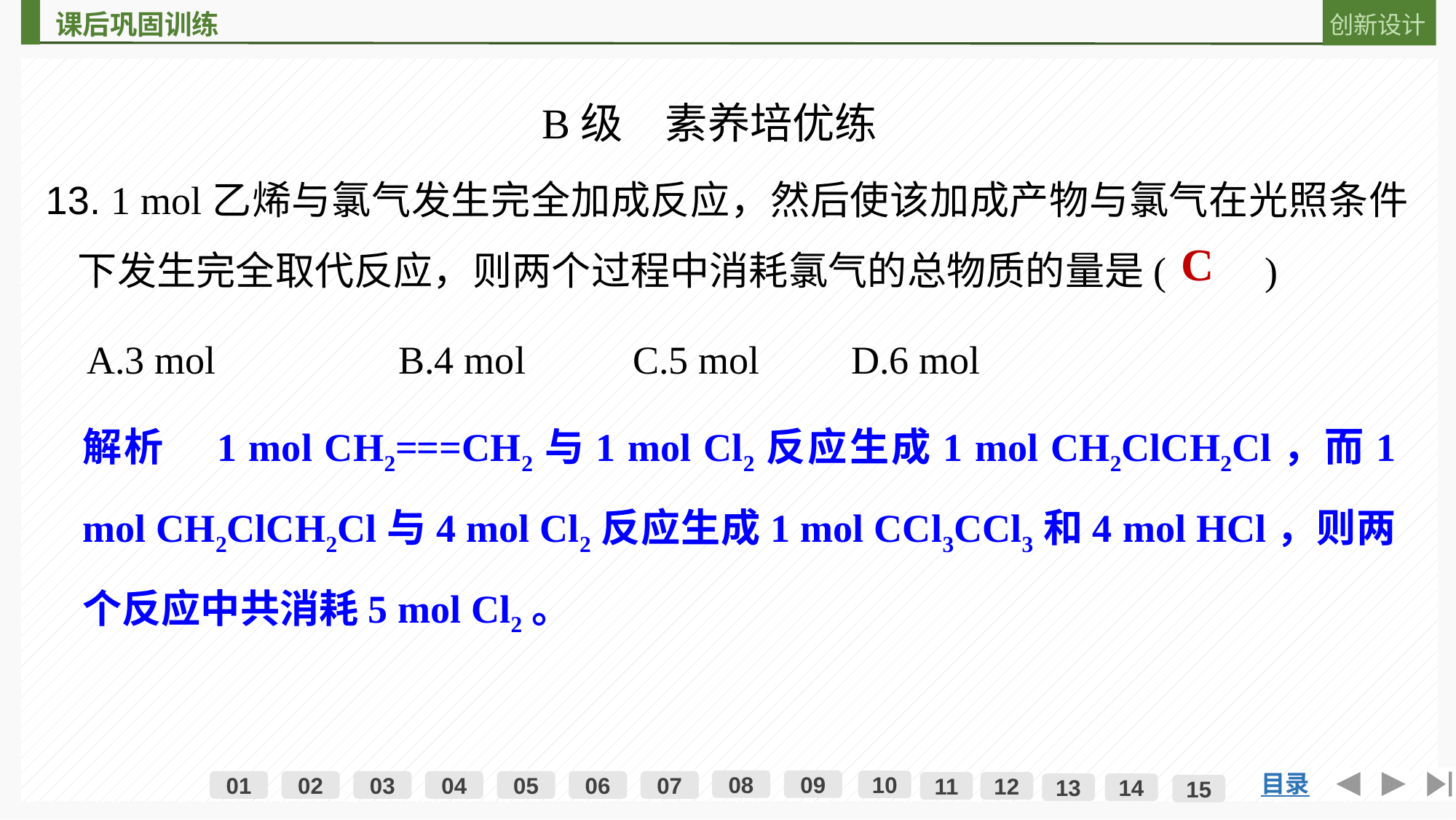

B级　素养培优练
13. 1 mol乙烯与氯气发生完全加成反应，然后使该加成产物与氯气在光照条件下发生完全取代反应，则两个过程中消耗氯气的总物质的量是(　　)
C
A.3 mol  	B.4 mol  	C.5 mol  	D.6 mol
解析　1 mol CH2===CH2与1 mol Cl2反应生成1 mol CH2ClCH2Cl，而1 mol CH2ClCH2Cl与4 mol Cl2反应生成1 mol CCl3CCl3和4 mol HCl，则两个反应中共消耗5 mol Cl2。